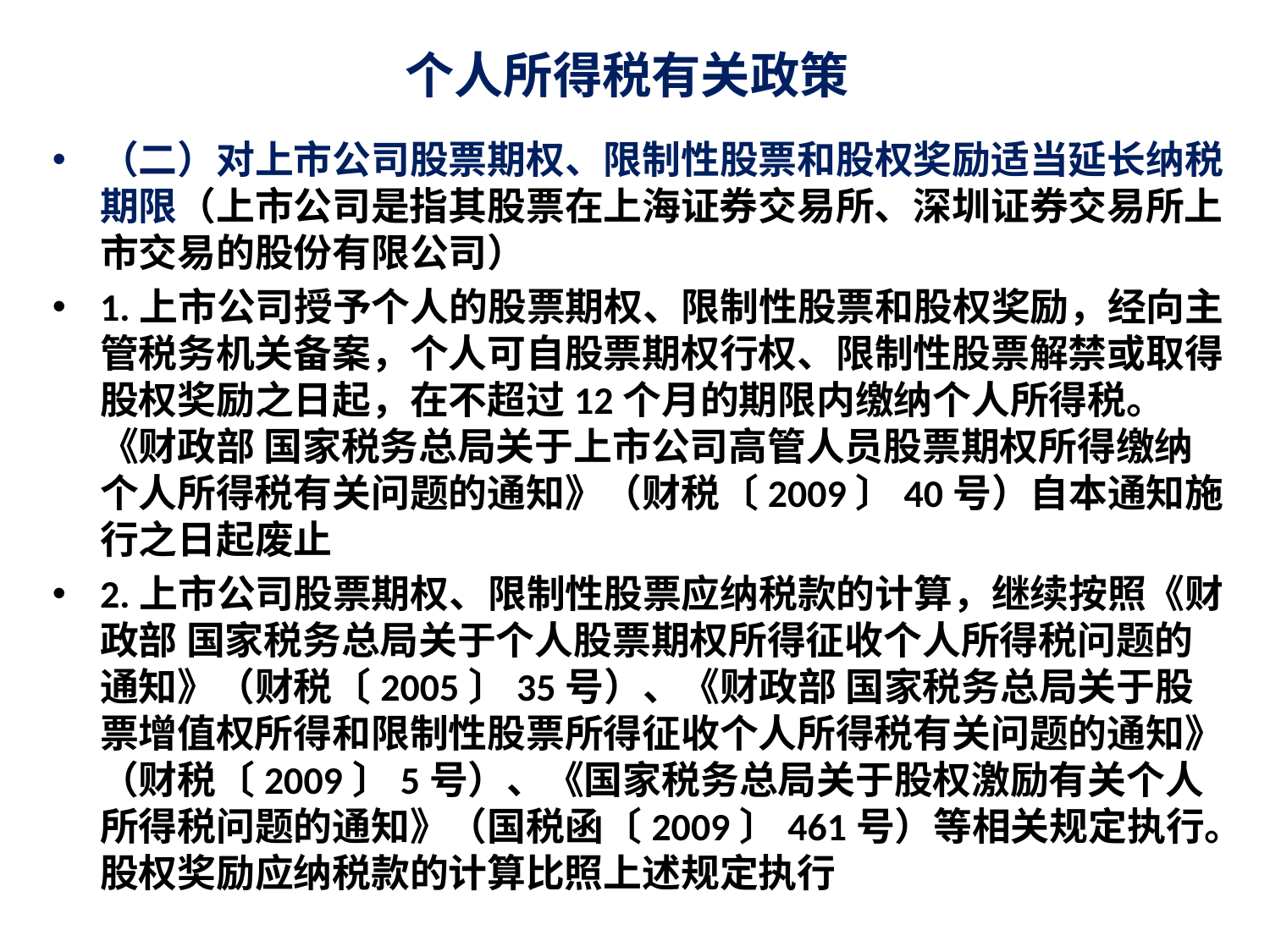

# 个人所得税有关政策
（二）对上市公司股票期权、限制性股票和股权奖励适当延长纳税期限（上市公司是指其股票在上海证券交易所、深圳证券交易所上市交易的股份有限公司）
1.上市公司授予个人的股票期权、限制性股票和股权奖励，经向主管税务机关备案，个人可自股票期权行权、限制性股票解禁或取得股权奖励之日起，在不超过12个月的期限内缴纳个人所得税。《财政部 国家税务总局关于上市公司高管人员股票期权所得缴纳个人所得税有关问题的通知》（财税〔2009〕40号）自本通知施行之日起废止
2.上市公司股票期权、限制性股票应纳税款的计算，继续按照《财政部 国家税务总局关于个人股票期权所得征收个人所得税问题的通知》（财税〔2005〕35号）、《财政部 国家税务总局关于股票增值权所得和限制性股票所得征收个人所得税有关问题的通知》（财税〔2009〕5号）、《国家税务总局关于股权激励有关个人所得税问题的通知》（国税函〔2009〕461号）等相关规定执行。股权奖励应纳税款的计算比照上述规定执行